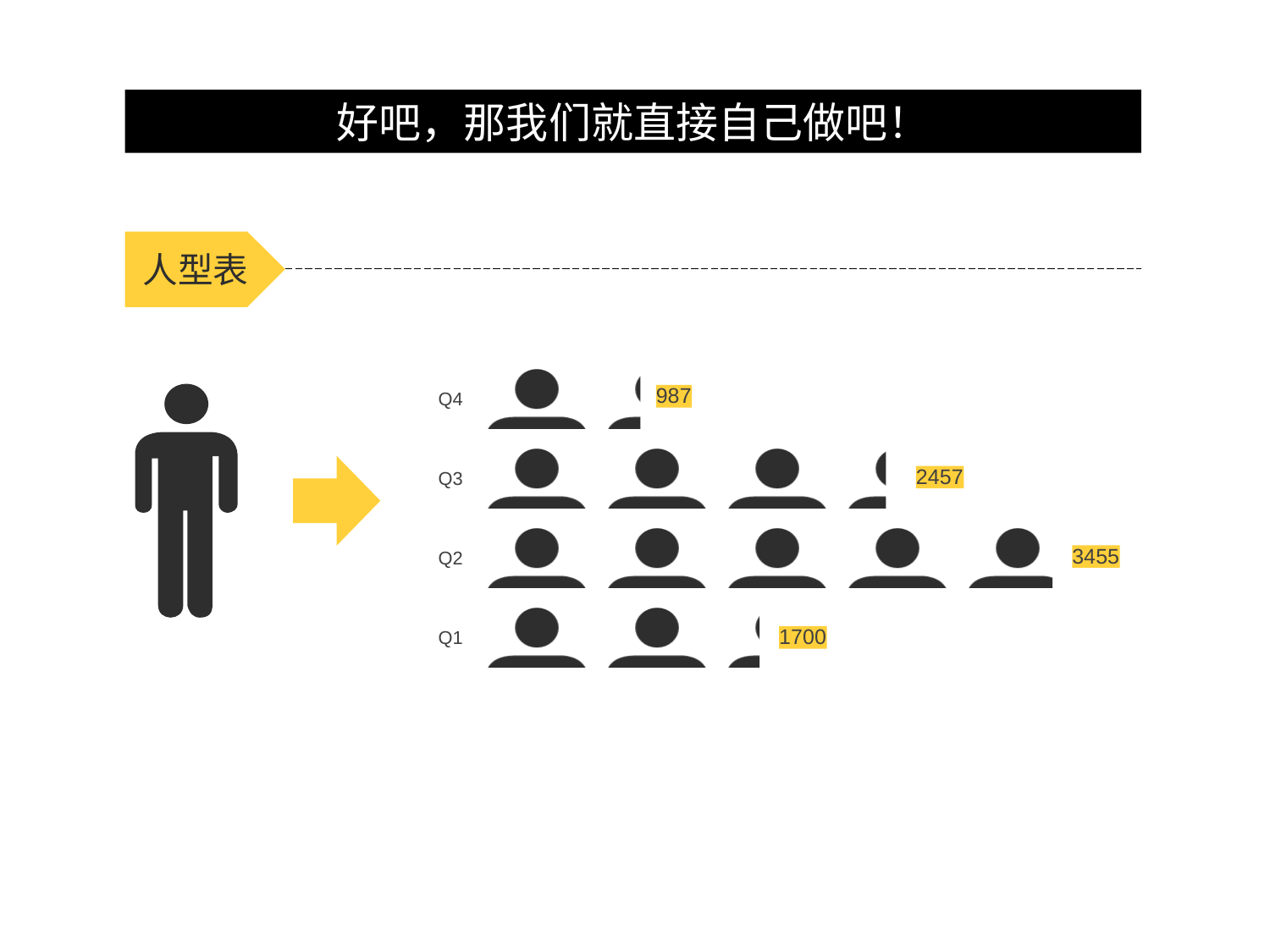

好吧，那我们就直接自己做吧！
人型表

### Chart

| Category | 系列 1 |
|---|---|
| Q1 | 1700.0 |
| Q2 | 3455.0 |
| Q3 | 2457.0 |
| Q4 | 987.0 |